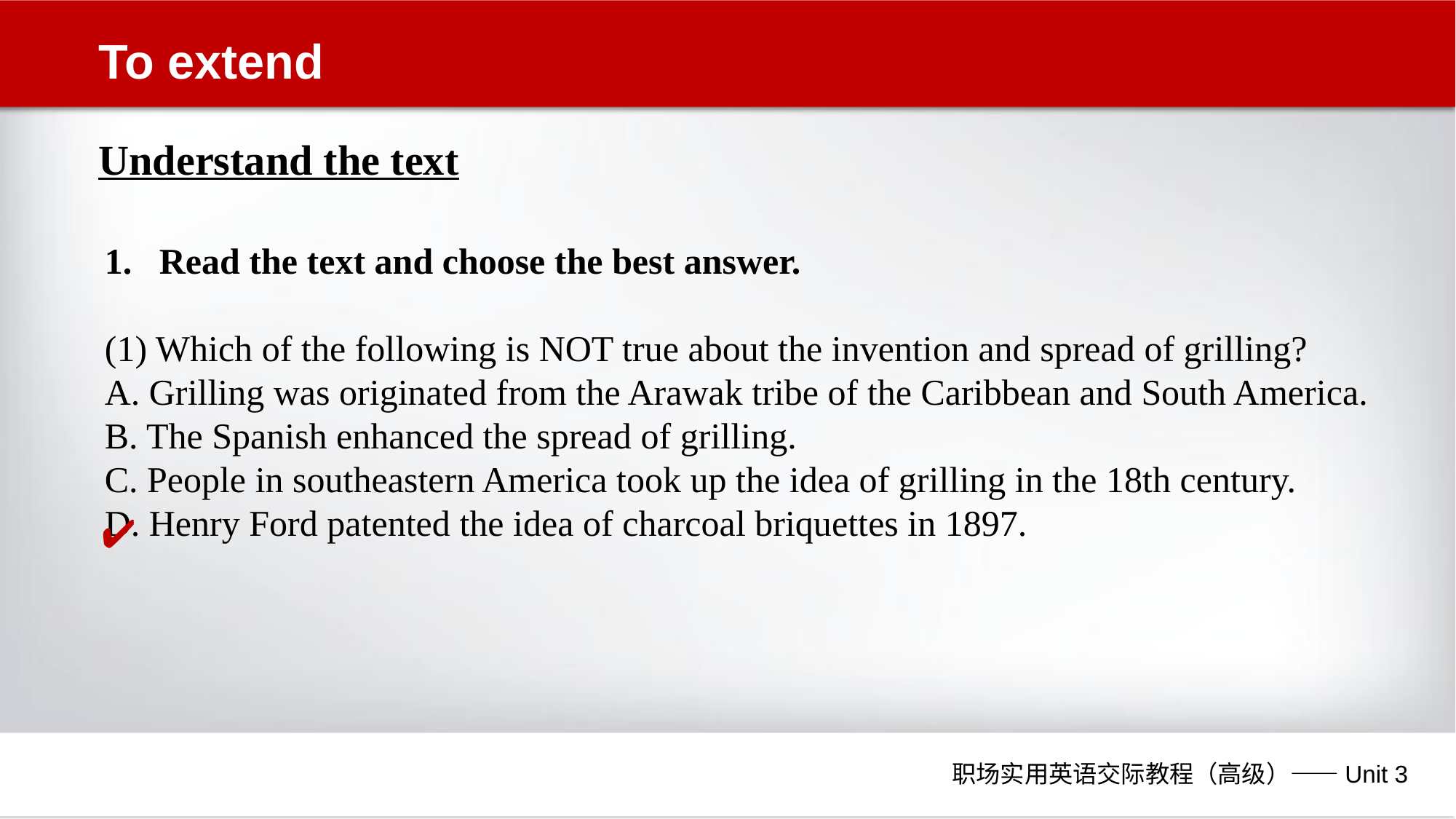

To extend
Understand the text
Read the text and choose the best answer.

(1) Which of the following is NOT true about the invention and spread of grilling?
A. Grilling was originated from the Arawak tribe of the Caribbean and South America.
B. The Spanish enhanced the spread of grilling.
C. People in southeastern America took up the idea of grilling in the 18th century.
D. Henry Ford patented the idea of charcoal briquettes in 1897.
✔
职场实用英语交际教程（高级）——Unit 3